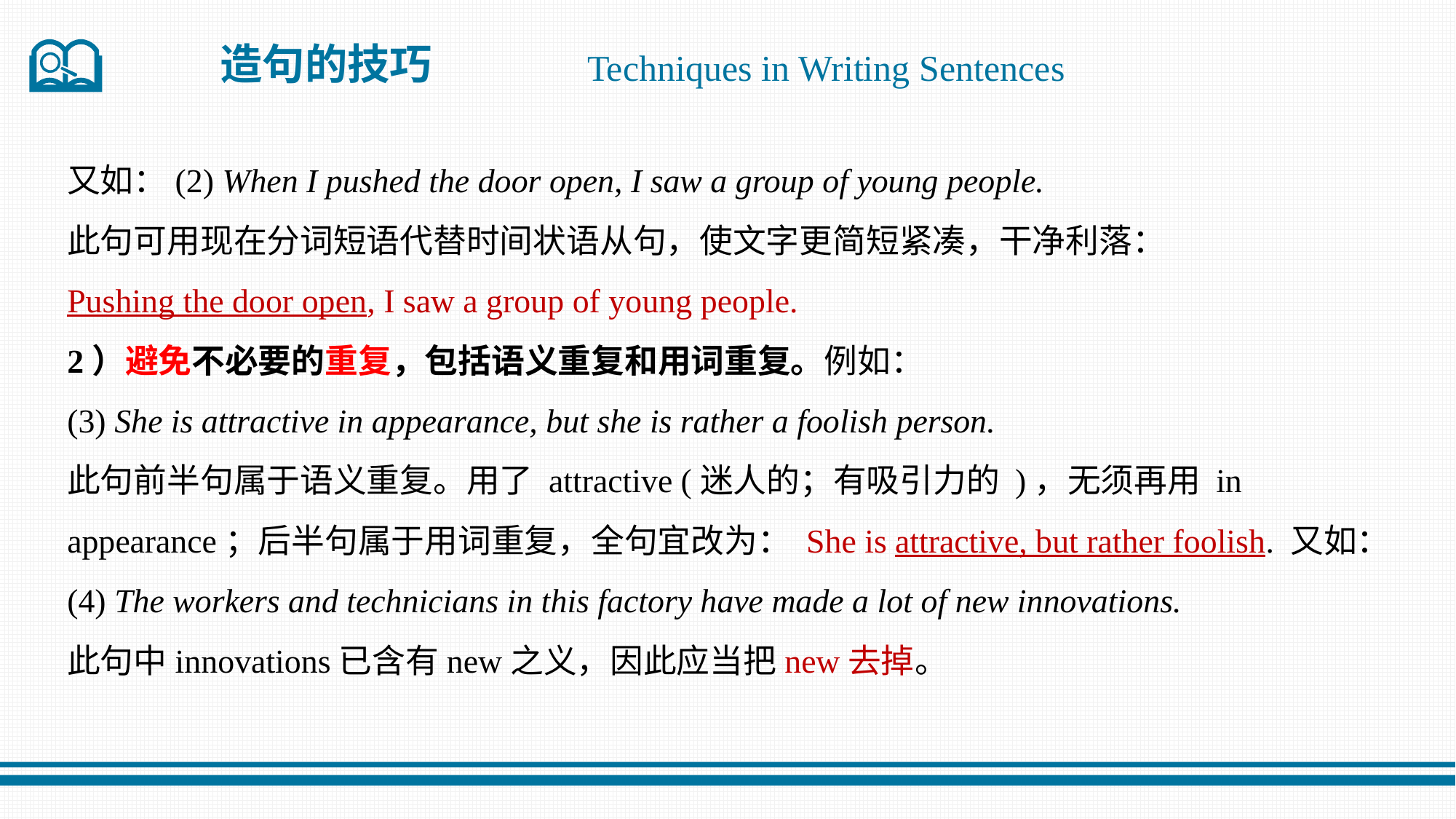

造句的技巧
Techniques in Writing Sentences
又如：(2) When I pushed the door open, I saw a group of young people.
此句可用现在分词短语代替时间状语从句，使文字更简短紧凑，干净利落：
Pushing the door open, I saw a group of young people.
2）避免不必要的重复，包括语义重复和用词重复。例如：
(3) She is attractive in appearance, but she is rather a foolish person.
此句前半句属于语义重复。用了 attractive (迷人的；有吸引力的 )，无须再用 in
appearance；后半句属于用词重复，全句宜改为： She is attractive, but rather foolish. 又如：
(4) The workers and technicians in this factory have made a lot of new innovations.
此句中innovations已含有new之义，因此应当把new去掉。